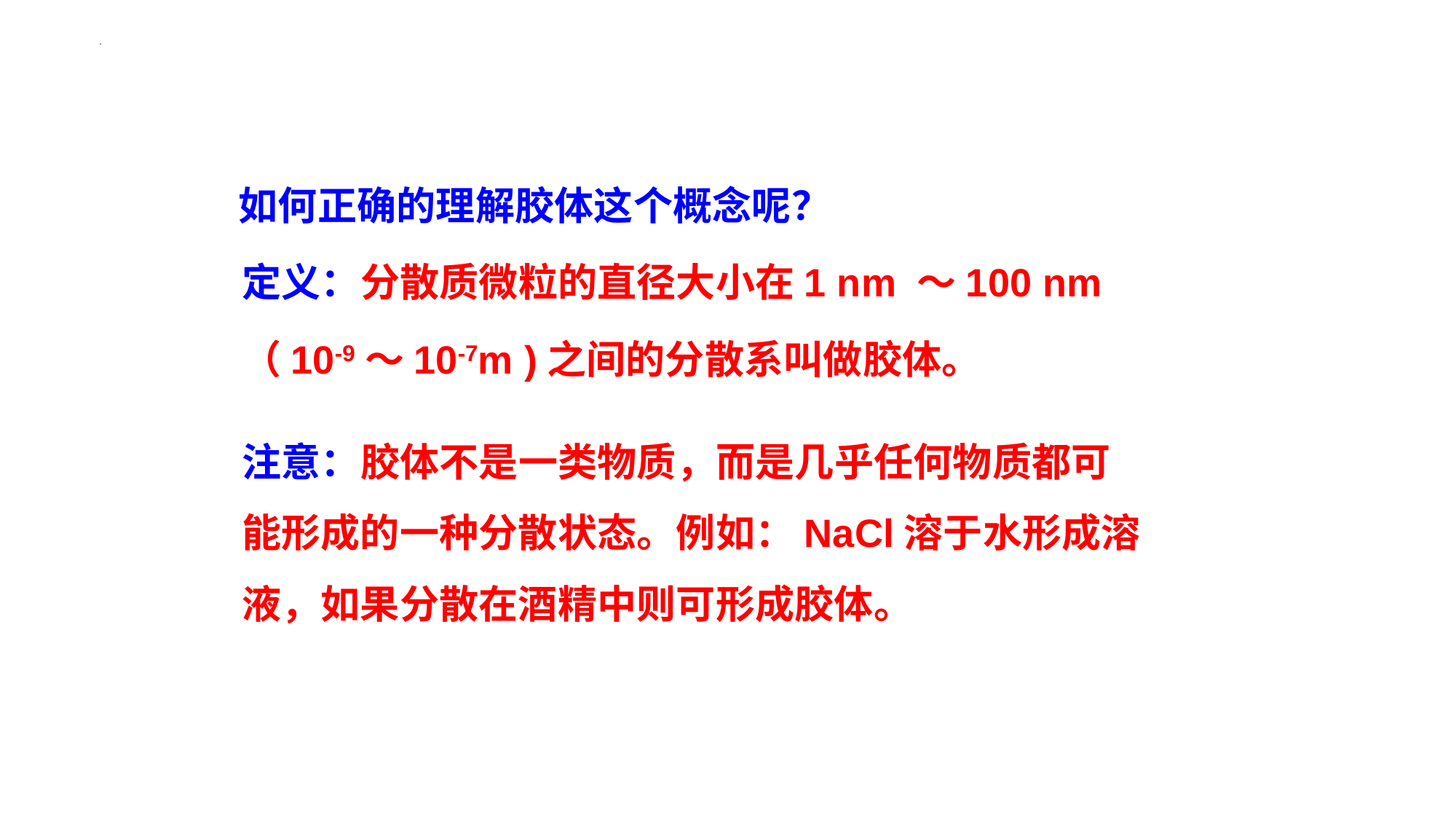

如何正确的理解胶体这个概念呢？
定义：分散质微粒的直径大小在1 nm ～100 nm
（10-9～10-7m )之间的分散系叫做胶体。
注意：胶体不是一类物质，而是几乎任何物质都可
能形成的一种分散状态。例如：NaCl溶于水形成溶
液，如果分散在酒精中则可形成胶体。